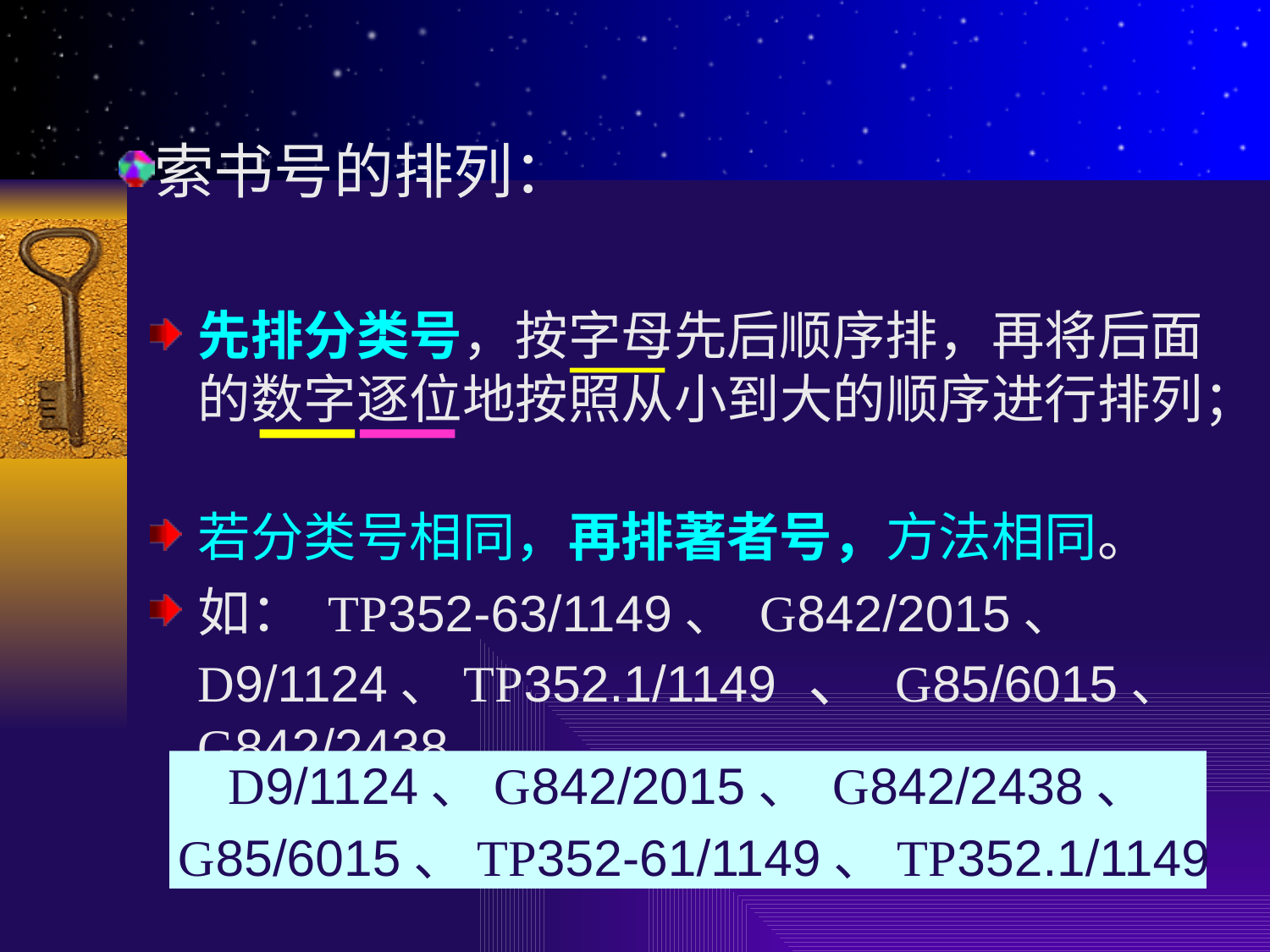

索书号的排列：
先排分类号，按字母先后顺序排，再将后面的数字逐位地按照从小到大的顺序进行排列；
若分类号相同，再排著者号，方法相同。
如： TP352-63/1149、 G842/2015、 D9/1124、TP352.1/1149 、 G85/6015、 G842/2438

D9/1124、G842/2015、 G842/2438、
 G85/6015、TP352-61/1149、TP352.1/1149